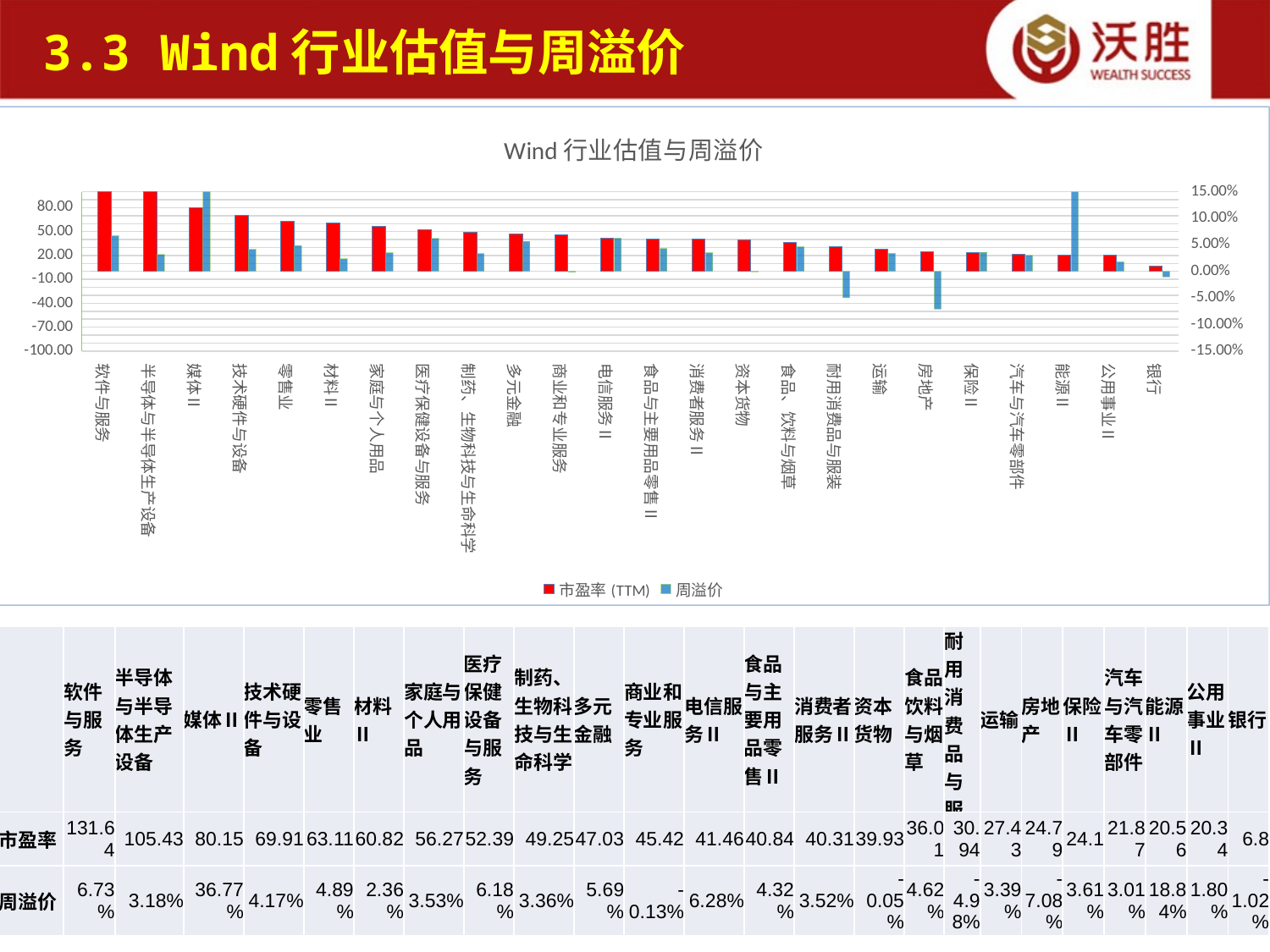

3.3 Wind行业估值与周溢价

[unsupported chart]

|  | 软件与服务 | 半导体与半导体生产设备 | 媒体Ⅱ | 技术硬件与设备 | 零售业 | 材料Ⅱ | 家庭与个人用品 | 医疗保健设备与服务 | 制药、生物科技与生命科学 | 多元金融 | 商业和专业服务 | 电信服务Ⅱ | 食品与主要用品零售Ⅱ | 消费者服务Ⅱ | 资本货物 | 食品、饮料与烟草 | 耐用消费品与服装 | 运输 | 房地产 | 保险Ⅱ | 汽车与汽车零部件 | 能源Ⅱ | 公用事业Ⅱ | 银行 |
| --- | --- | --- | --- | --- | --- | --- | --- | --- | --- | --- | --- | --- | --- | --- | --- | --- | --- | --- | --- | --- | --- | --- | --- | --- |
| 市盈率 | 131.64 | 105.43 | 80.15 | 69.91 | 63.11 | 60.82 | 56.27 | 52.39 | 49.25 | 47.03 | 45.42 | 41.46 | 40.84 | 40.31 | 39.93 | 36.01 | 30.94 | 27.43 | 24.79 | 24.1 | 21.87 | 20.56 | 20.34 | 6.8 |
| 周溢价 | 6.73% | 3.18% | 36.77% | 4.17% | 4.89% | 2.36% | 3.53% | 6.18% | 3.36% | 5.69% | -0.13% | 6.28% | 4.32% | 3.52% | -0.05% | 4.62% | -4.98% | 3.39% | -7.08% | 3.61% | 3.01% | 18.84% | 1.80% | -1.02% |
13